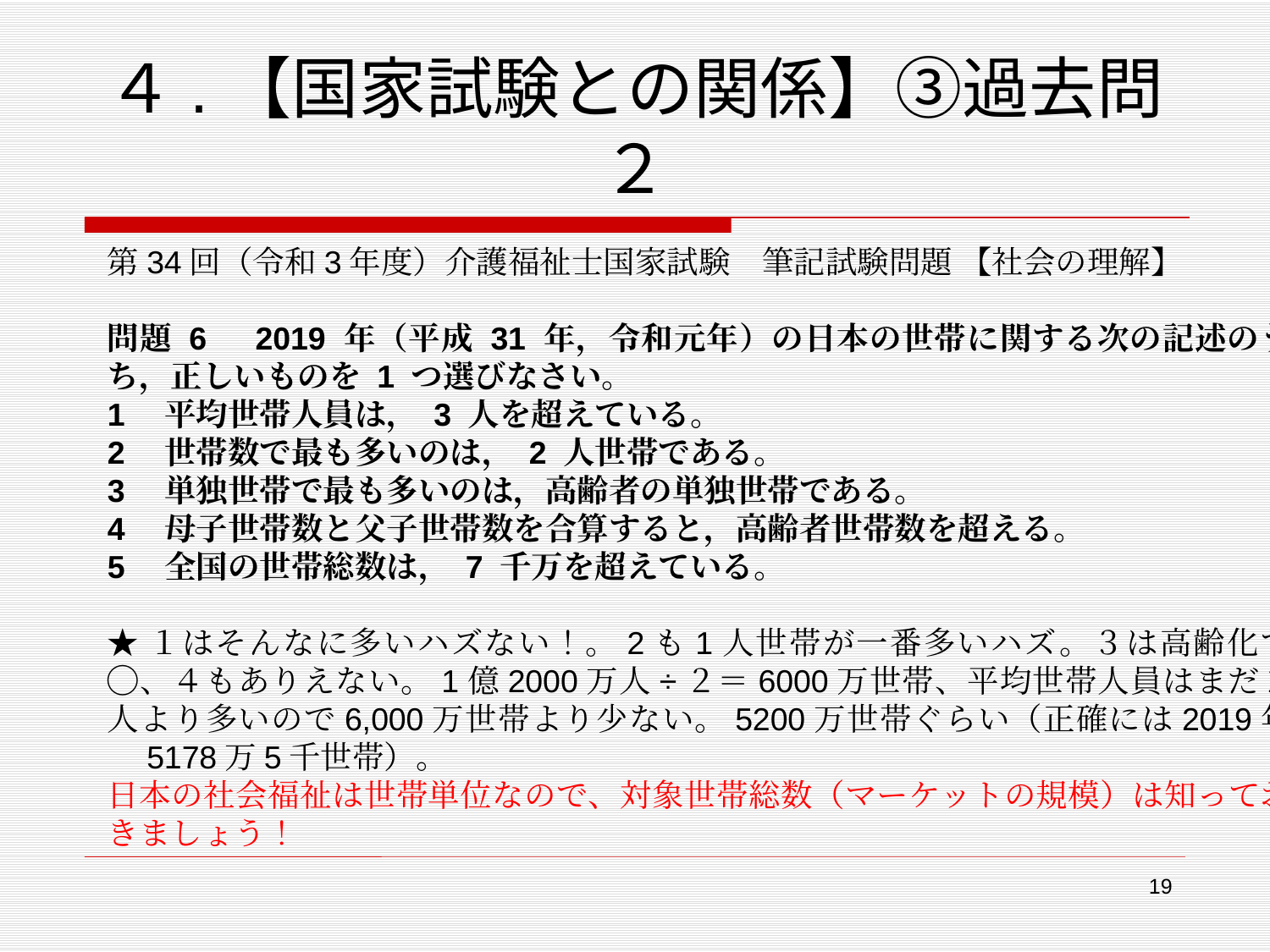

# ４.【国家試験との関係】③過去問２
第34回（令和3年度）介護福祉士国家試験　筆記試験問題 【社会の理解】

問題 6　2019 年（平成 31 年，令和元年）の日本の世帯に関する次の記述のうち，正しいものを 1 つ選びなさい。
1　平均世帯人員は， 3 人を超えている。
2　世帯数で最も多いのは， 2 人世帯である。
3　単独世帯で最も多いのは，高齢者の単独世帯である。
4　母子世帯数と父子世帯数を合算すると，高齢者世帯数を超える。
5　全国の世帯総数は， 7 千万を超えている。

★１はそんなに多いハズない！。2も1人世帯が一番多いハズ。３は高齢化で◯、４もありえない。1億2000万人÷２＝6000万世帯、平均世帯人員はまだ２人より多いので6,000万世帯より少ない。5200万世帯ぐらい（正確には2019年　5178万5千世帯）。
日本の社会福祉は世帯単位なので、対象世帯総数（マーケットの規模）は知っておきましょう！
19